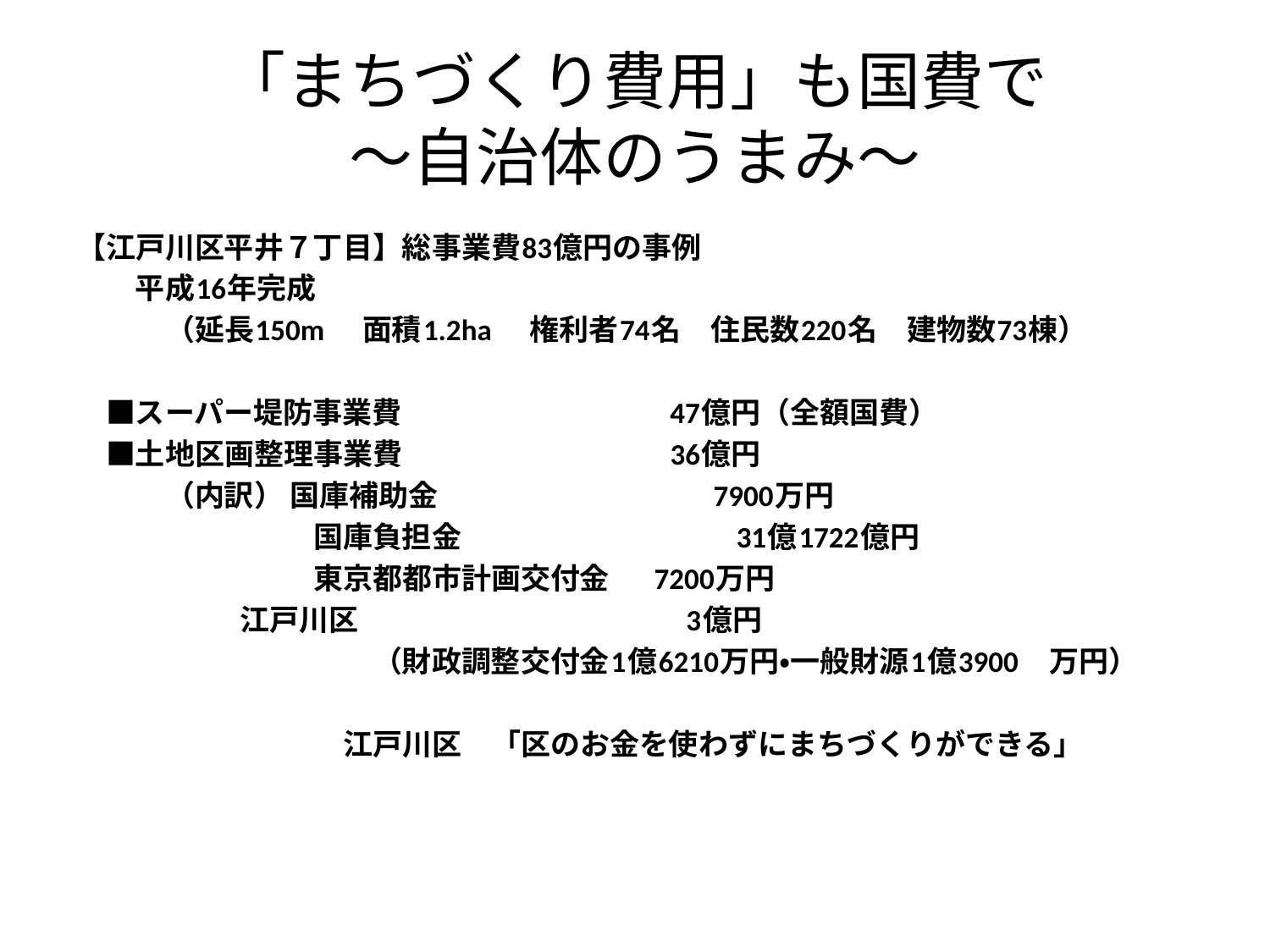

# 「まちづくり費用」も国費で ～自治体のうまみ～
【江戸川区平井７丁目】総事業費83億円の事例
　　平成16年完成
　　　（延長150m 　面積1.2ha 　権利者74名　住民数220名　建物数73棟）

　■スーパー堤防事業費　　　　　　　　　47億円（全額国費）
　■土地区画整理事業費　　　　　　　　　36億円
　　　（内訳） 国庫補助金　　　　　　　　 　7900万円
　　　　　　　　国庫負担金　　　　　　　　　 31億1722億円
　　　　　　　　東京都都市計画交付金  　7200万円
                        江戸川区　　　　　　　　　　　3億円
　　　　　　　　　　（財政調整交付金1億6210万円・一般財源1億3900　万円）

　　　　　　　　　江戸川区　「区のお金を使わずにまちづくりができる」